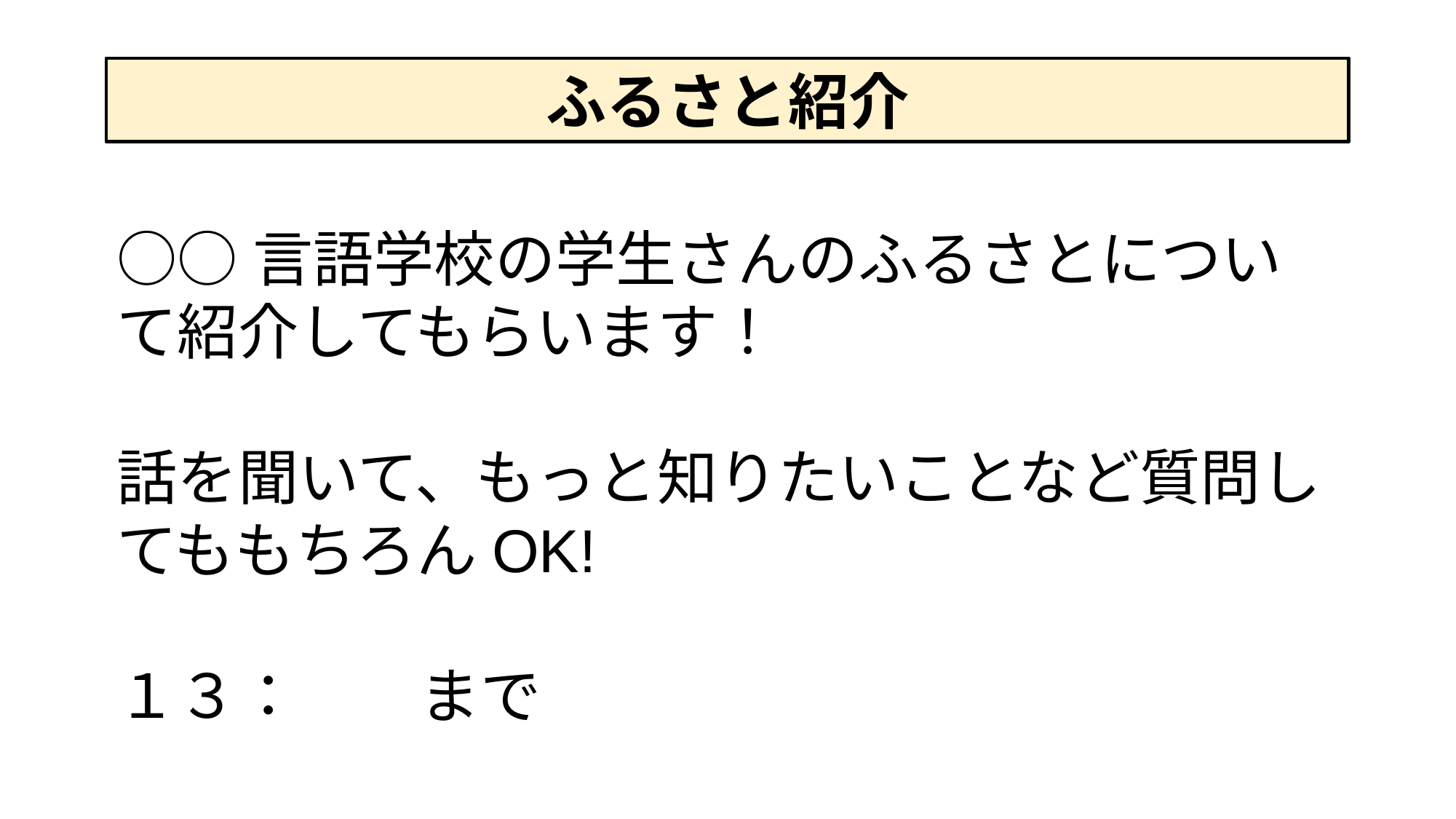

ふるさと紹介
○○言語学校の学生さんのふるさとについて紹介してもらいます！

話を聞いて、もっと知りたいことなど質問してももちろんOK!

１３：　　まで